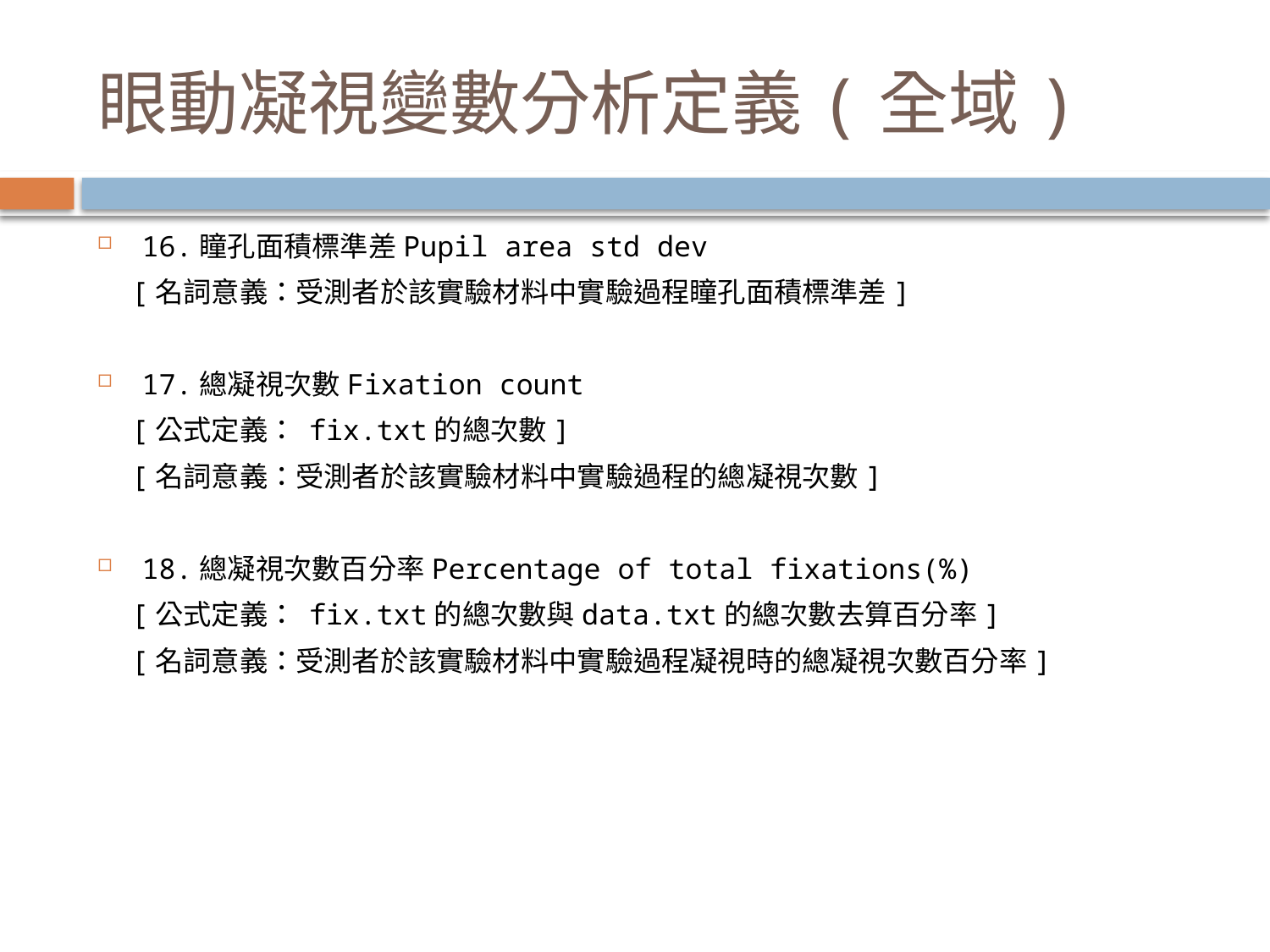

# 眼動凝視變數分析定義(全域)
16.瞳孔面積標準差Pupil area std dev
  [名詞意義：受測者於該實驗材料中實驗過程瞳孔面積標準差]

17.總凝視次數Fixation count
  [公式定義： fix.txt的總次數]
  [名詞意義：受測者於該實驗材料中實驗過程的總凝視次數]

18.總凝視次數百分率Percentage of total fixations(%)
  [公式定義： fix.txt的總次數與data.txt的總次數去算百分率]
  [名詞意義：受測者於該實驗材料中實驗過程凝視時的總凝視次數百分率]